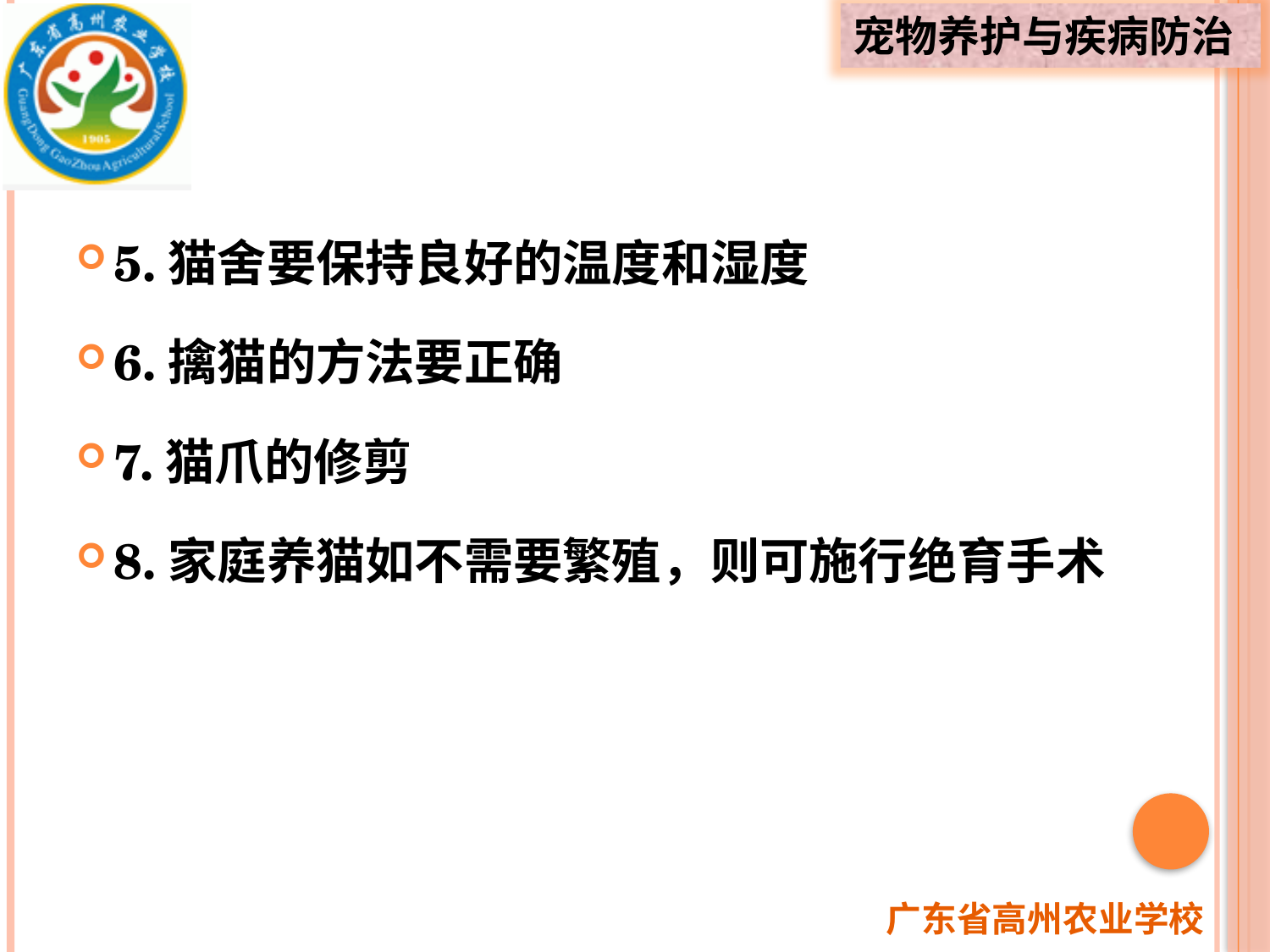

5.猫舍要保持良好的温度和湿度
6.擒猫的方法要正确
7.猫爪的修剪
8.家庭养猫如不需要繁殖，则可施行绝育手术